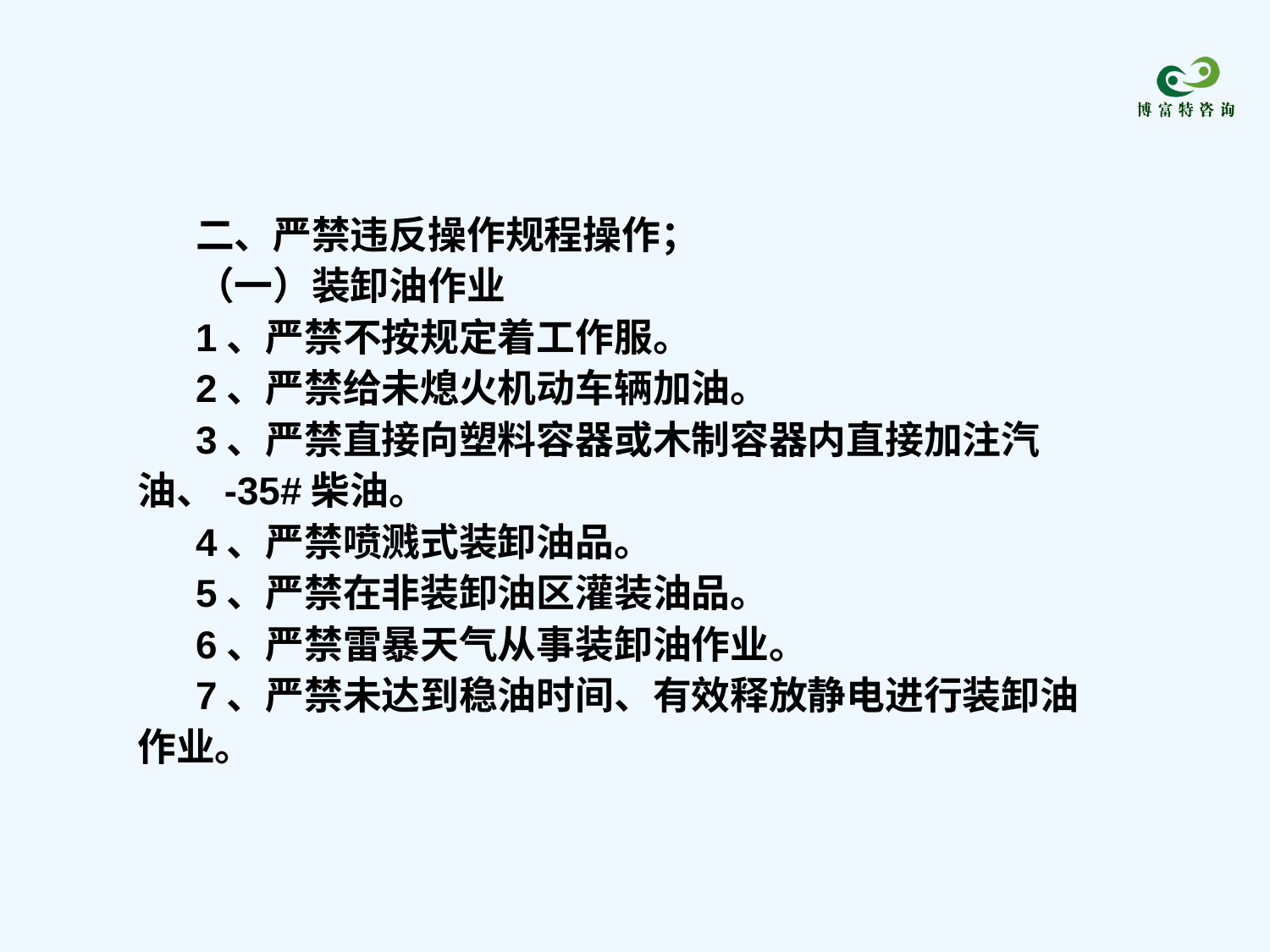

二、严禁违反操作规程操作；
（一）装卸油作业
1、严禁不按规定着工作服。
2、严禁给未熄火机动车辆加油。
3、严禁直接向塑料容器或木制容器内直接加注汽油、-35#柴油。
4、严禁喷溅式装卸油品。
5、严禁在非装卸油区灌装油品。
6、严禁雷暴天气从事装卸油作业。
7、严禁未达到稳油时间、有效释放静电进行装卸油作业。

27